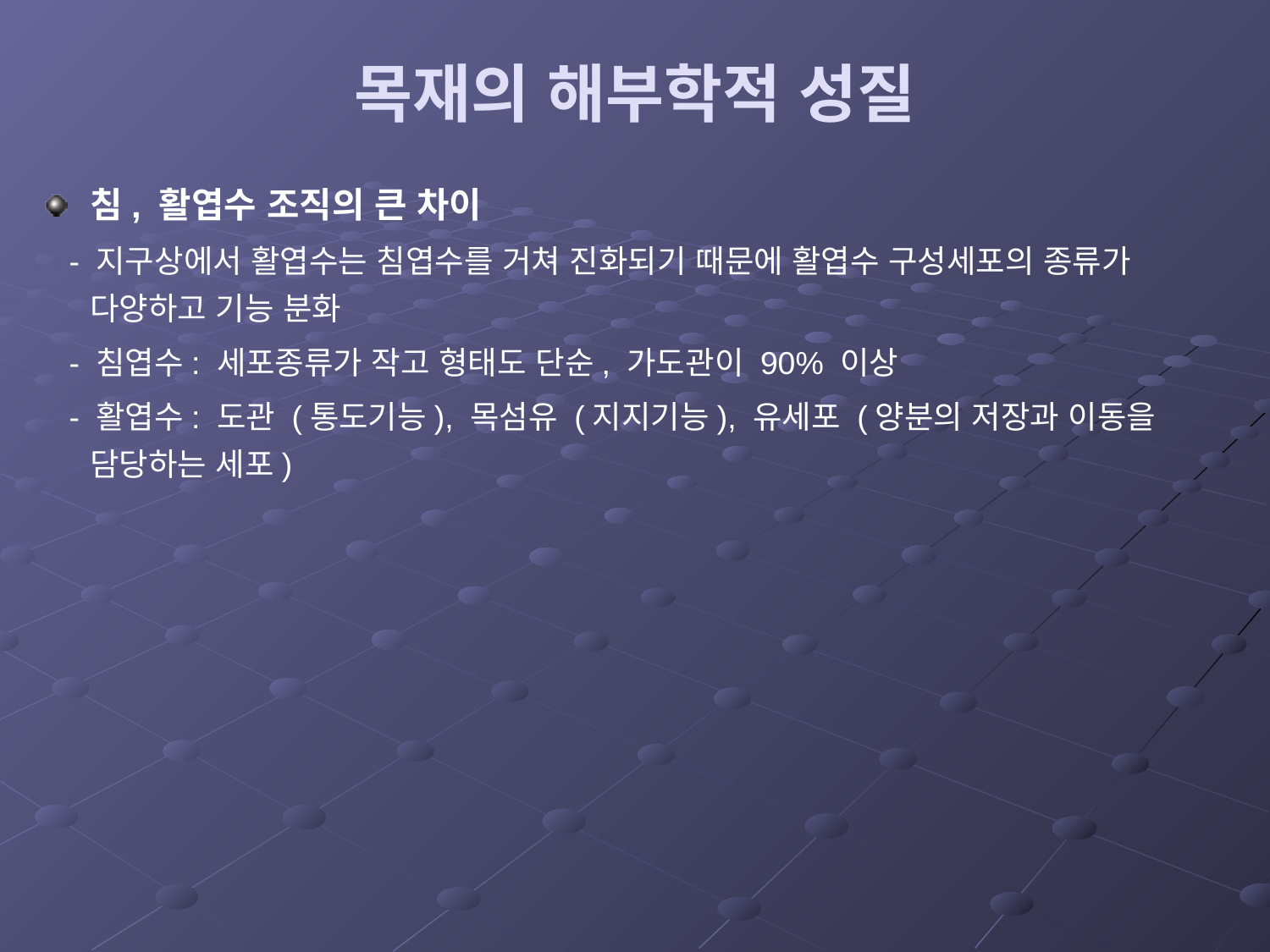

# 목재의 해부학적 성질
침, 활엽수 조직의 큰 차이
   - 지구상에서 활엽수는 침엽수를 거쳐 진화되기 때문에 활엽수 구성세포의 종류가 다양하고 기능 분화
   - 침엽수: 세포종류가 작고 형태도 단순, 가도관이 90% 이상
   - 활엽수: 도관 (통도기능), 목섬유 (지지기능), 유세포 (양분의 저장과 이동을 담당하는 세포)